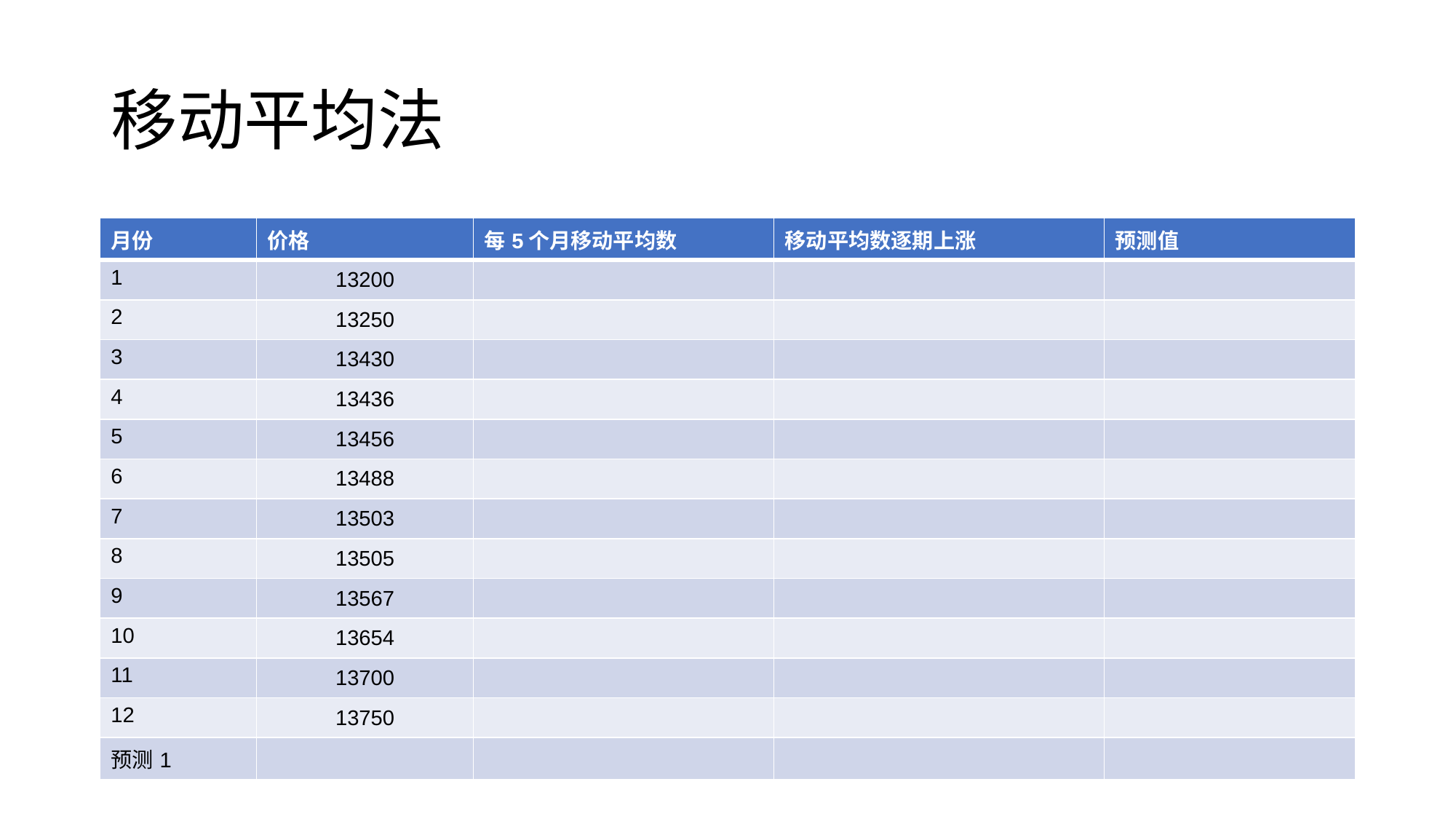

# 移动平均法
| 月份 | 价格 | 每5个月移动平均数 | 移动平均数逐期上涨 | 预测值 |
| --- | --- | --- | --- | --- |
| 1 | 13200 |  |  |  |
| 2 | 13250 |  |  |  |
| 3 | 13430 |  |  |  |
| 4 | 13436 |  |  |  |
| 5 | 13456 |  |  |  |
| 6 | 13488 |  |  |  |
| 7 | 13503 |  |  |  |
| 8 | 13505 |  |  |  |
| 9 | 13567 |  |  |  |
| 10 | 13654 |  |  |  |
| 11 | 13700 |  |  |  |
| 12 | 13750 |  |  |  |
| 预测1 |  |  |  |  |